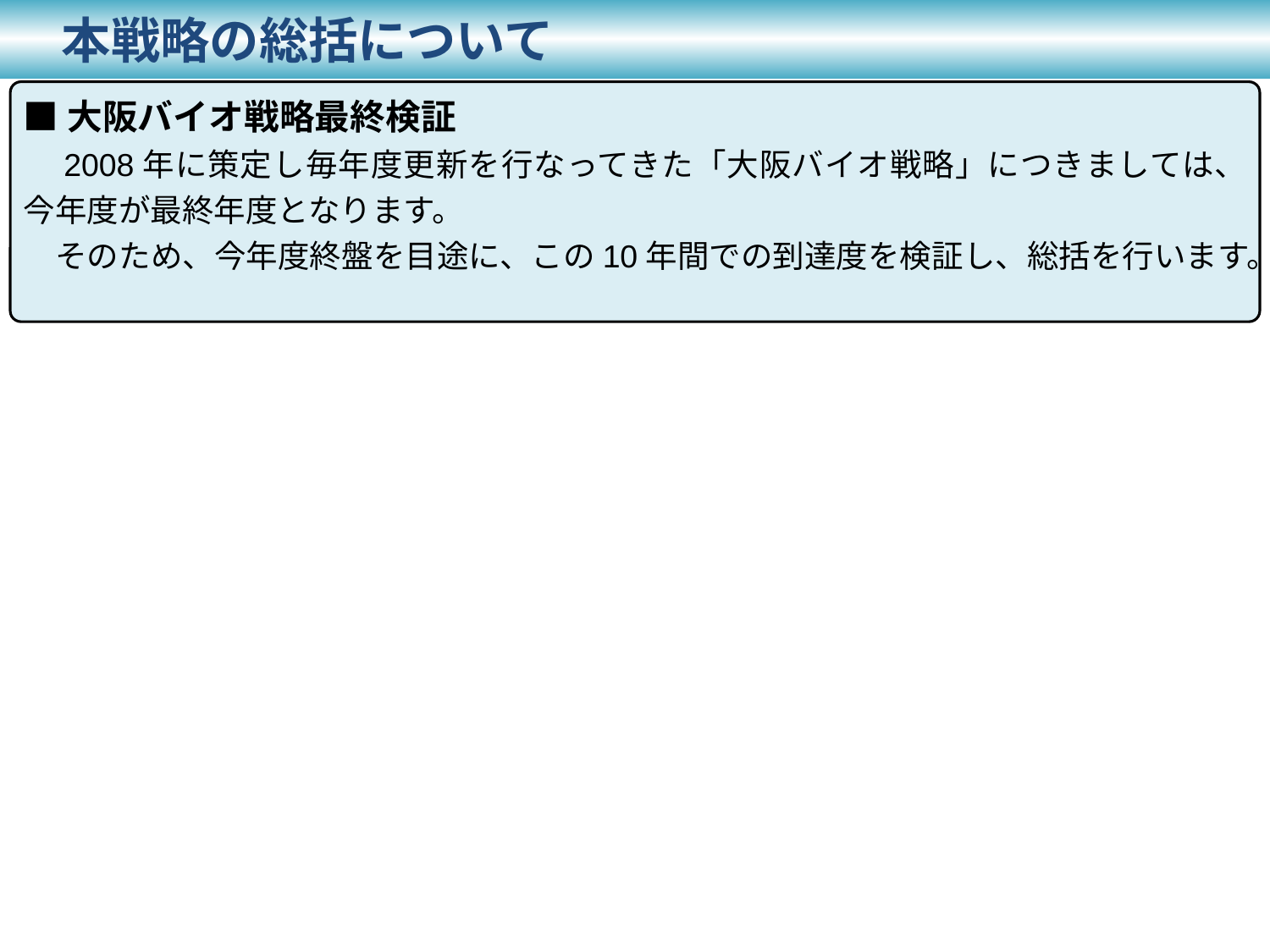

本戦略の総括について
■大阪バイオ戦略最終検証
　2008年に策定し毎年度更新を行なってきた「大阪バイオ戦略」につきましては、今年度が最終年度となります。
　そのため、今年度終盤を目途に、この10年間での到達度を検証し、総括を行います。